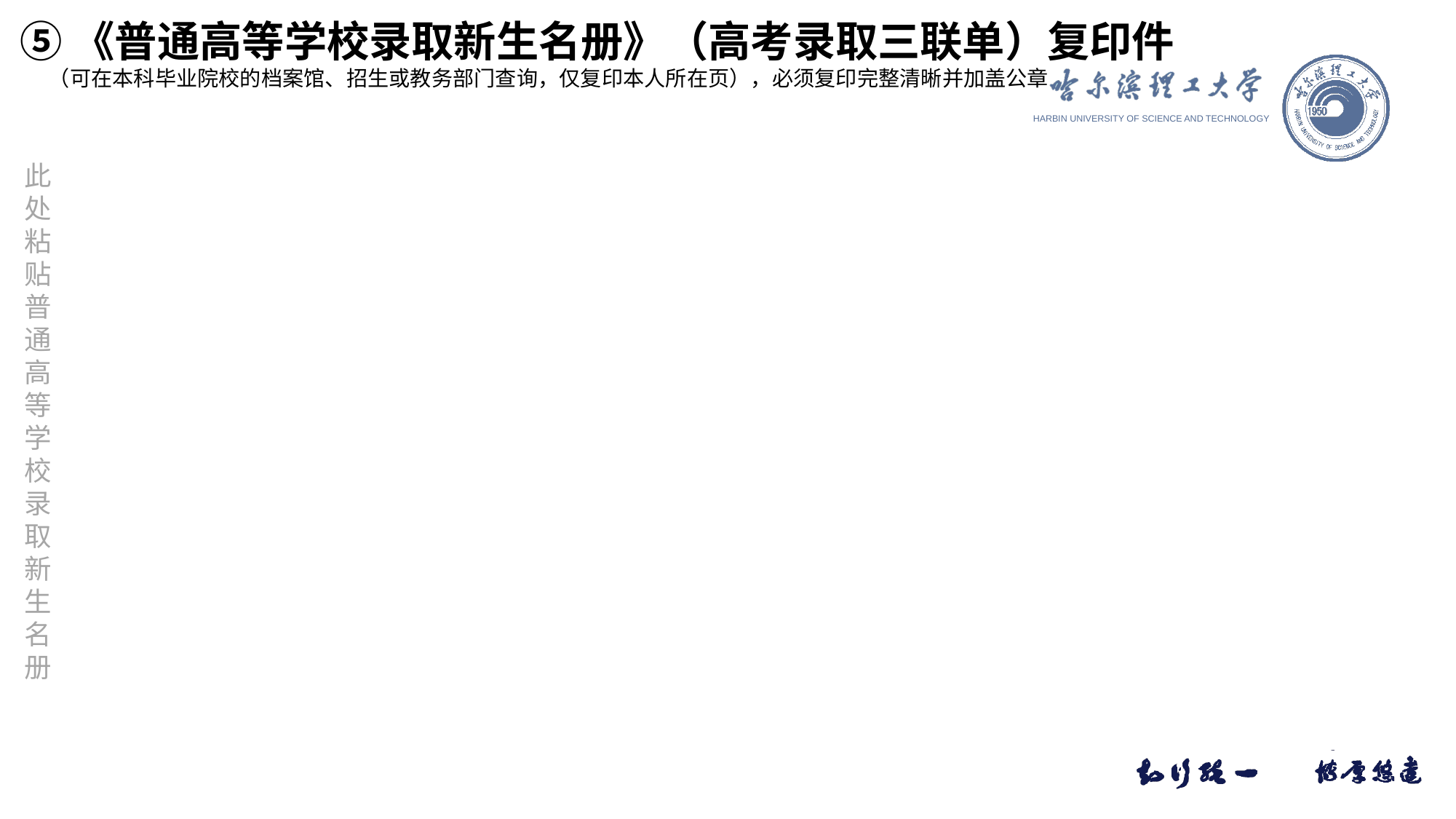

⑤《普通高等学校录取新生名册》（高考录取三联单）复印件
     （可在本科毕业院校的档案馆、招生或教务部门查询，仅复印本人所在页），必须复印完整清晰并加盖公章
此
处
粘
贴普通高等学校录取新生名册